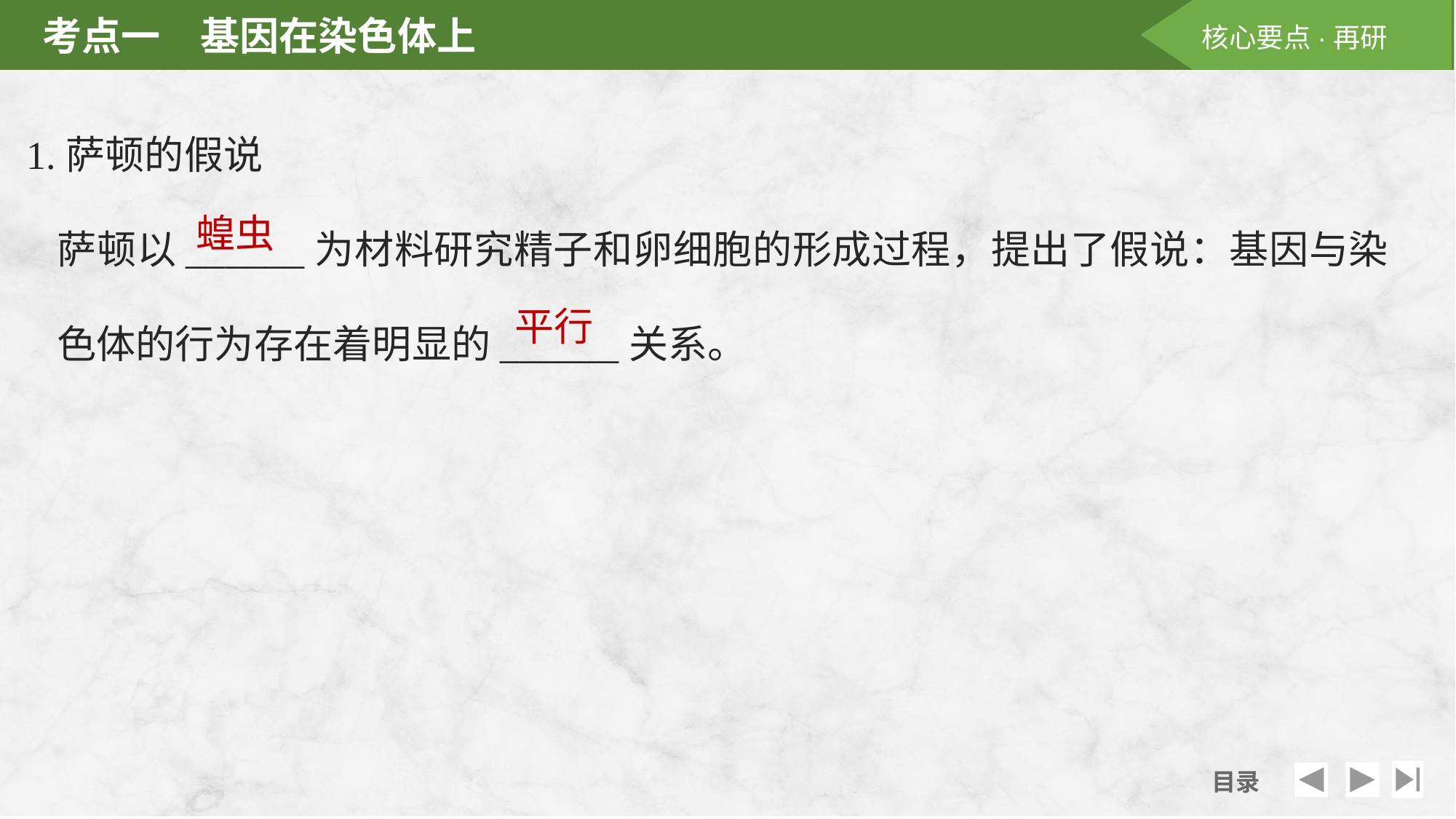

1.萨顿的假说
	萨顿以______为材料研究精子和卵细胞的形成过程，提出了假说：基因与染色体的行为存在着明显的______关系。
蝗虫
平行